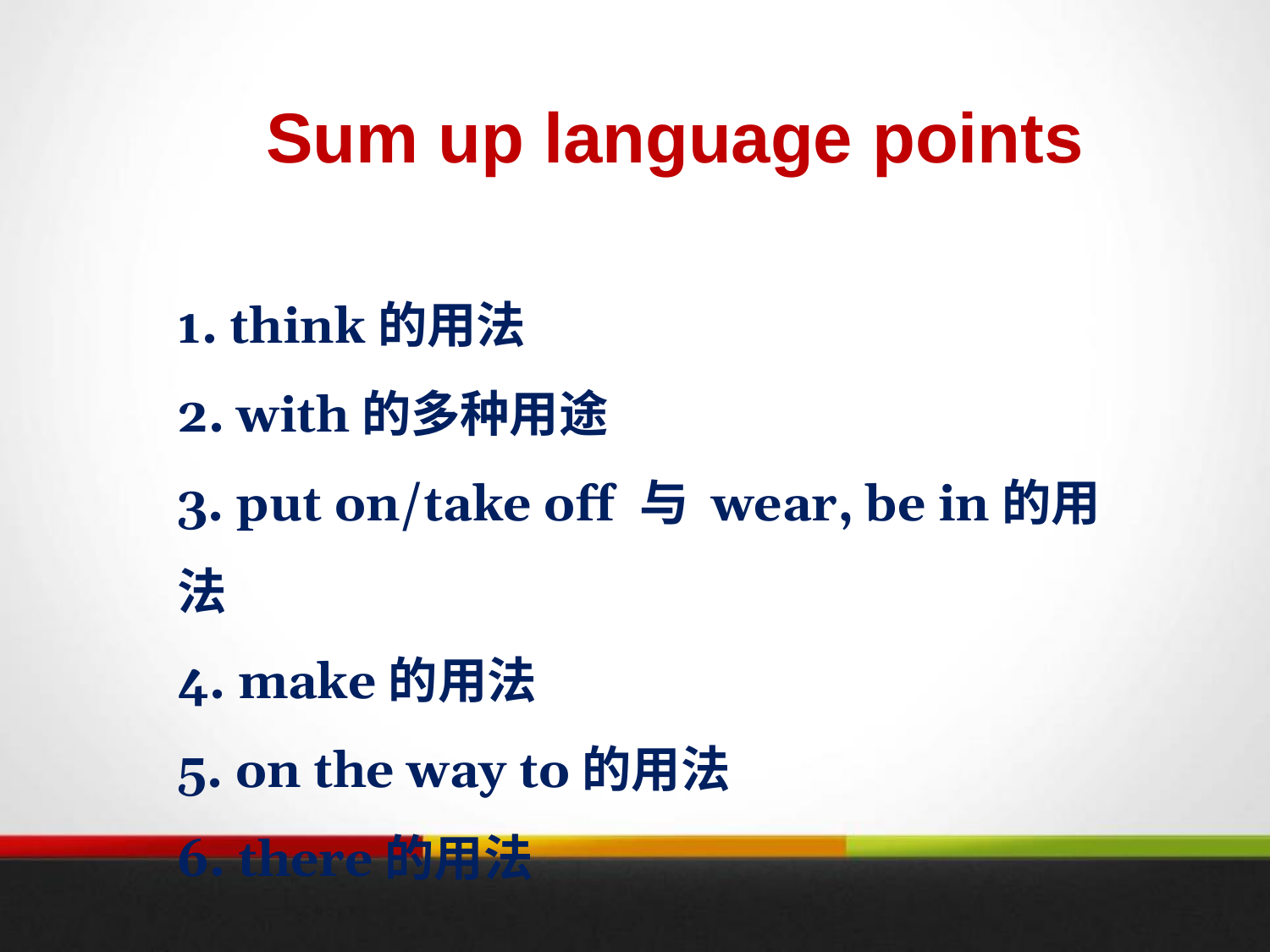

Sum up language points
1. think的用法
2. with的多种用途
3. put on/take off 与 wear, be in的用法
4. make的用法
5. on the way to的用法
6. there的用法